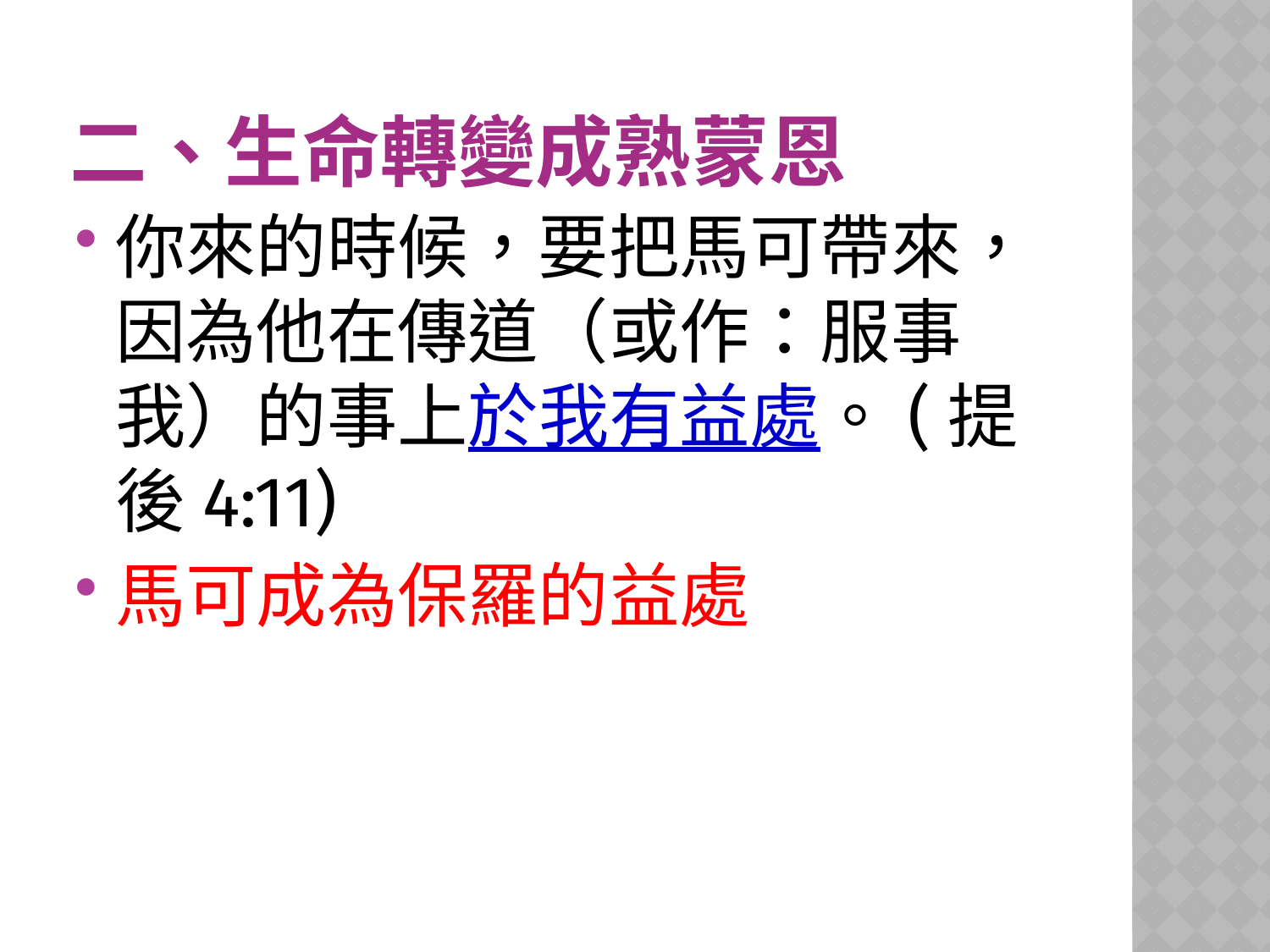

# 二、生命轉變成熟蒙恩
你來的時候，要把馬可帶來，因為他在傳道（或作：服事我）的事上於我有益處。(提後4:11)
馬可成為保羅的益處